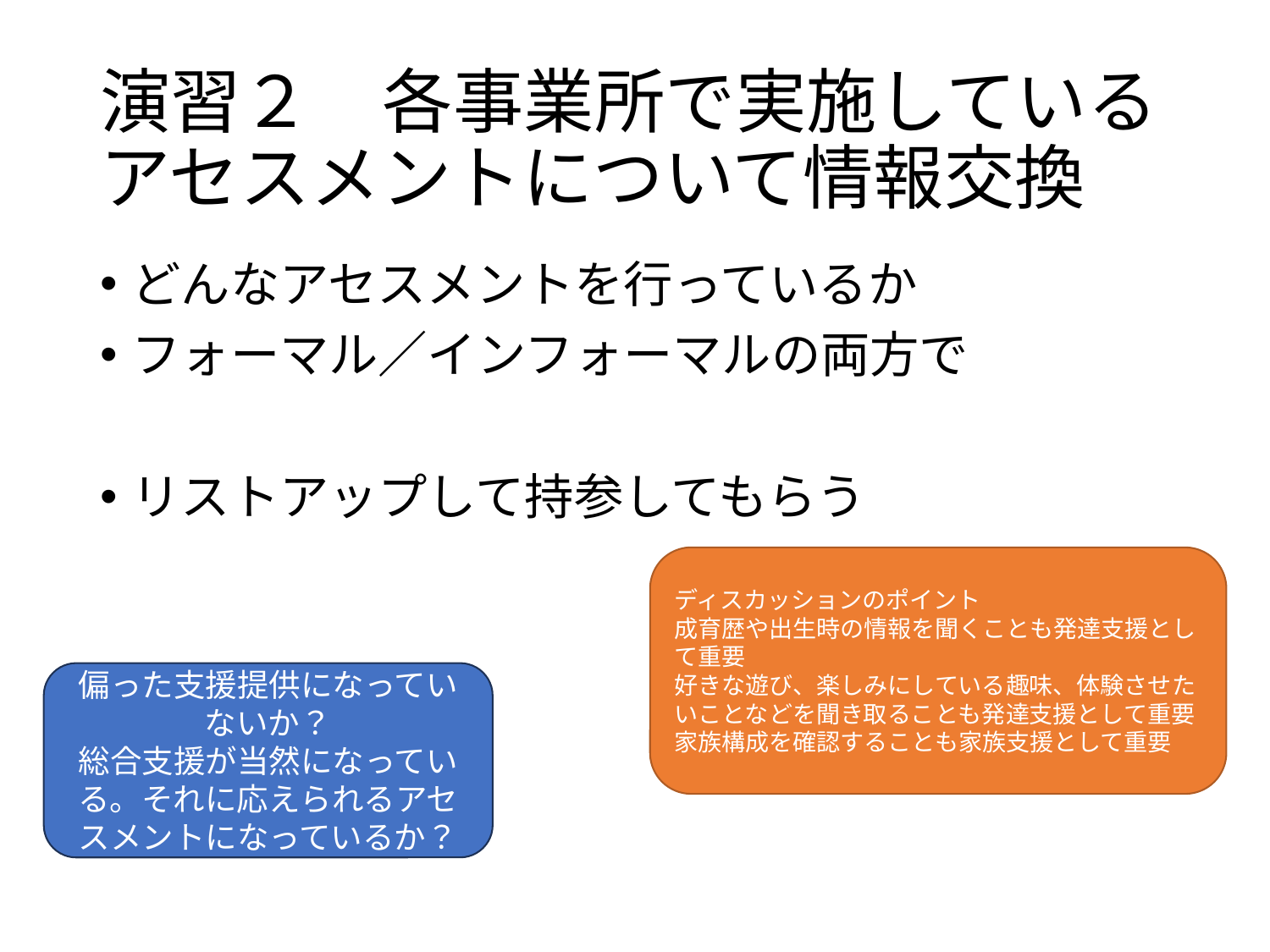

# 演習２　各事業所で実施しているアセスメントについて情報交換
どんなアセスメントを行っているか
フォーマル／インフォーマルの両方で

リストアップして持参してもらう

ディスカッションのポイント
成育歴や出生時の情報を聞くことも発達支援として重要
好きな遊び、楽しみにしている趣味、体験させたいことなどを聞き取ることも発達支援として重要
家族構成を確認することも家族支援として重要
偏った支援提供になっていないか？
総合支援が当然になっている。それに応えられるアセスメントになっているか？